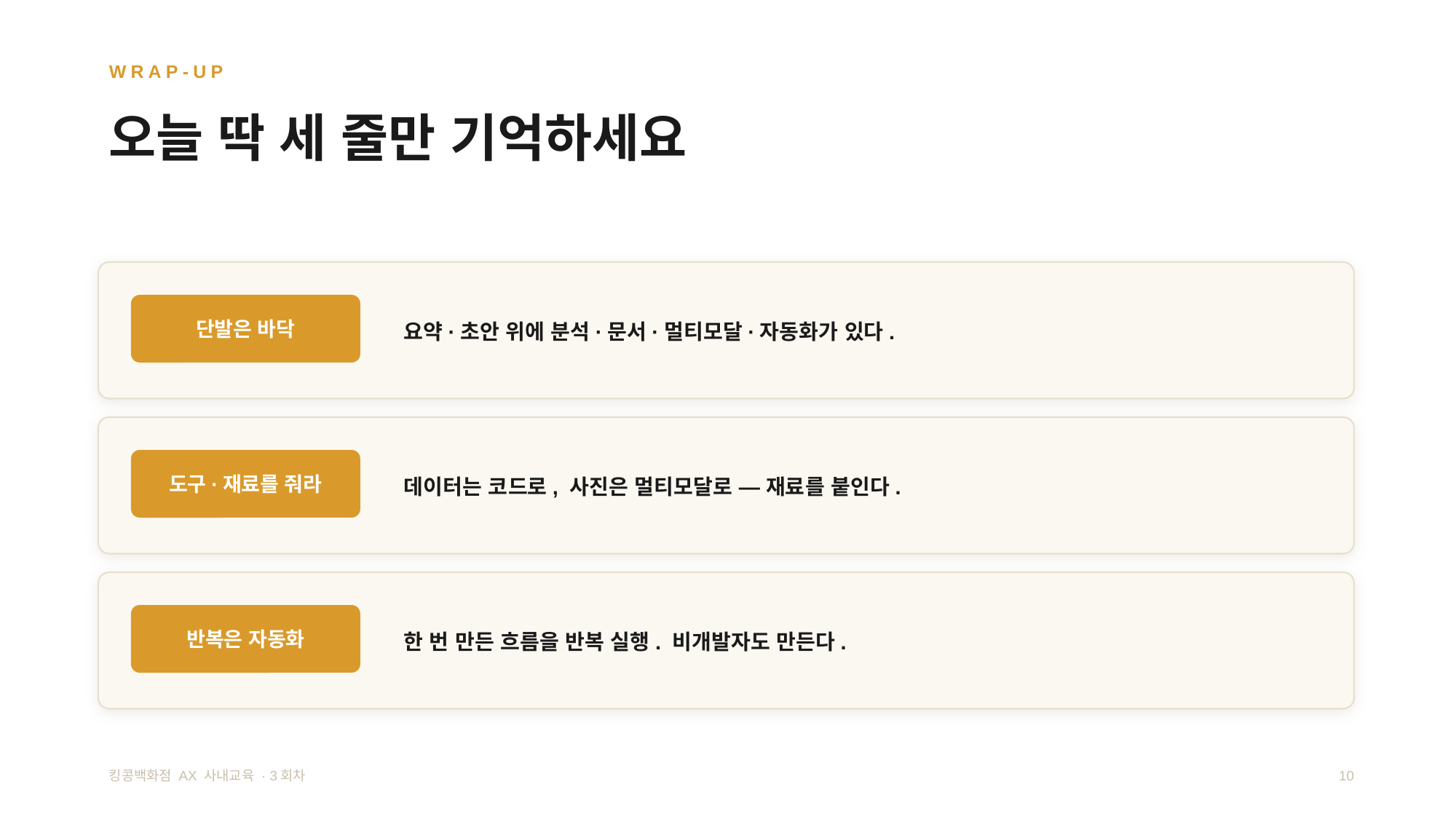

WRAP-UP
오늘 딱 세 줄만 기억하세요

요약·초안 위에 분석·문서·멀티모달·자동화가 있다.

단발은 바닥

데이터는 코드로, 사진은 멀티모달로 — 재료를 붙인다.

도구·재료를 줘라

한 번 만든 흐름을 반복 실행. 비개발자도 만든다.

반복은 자동화
킹콩백화점 AX 사내교육 · 3회차
10